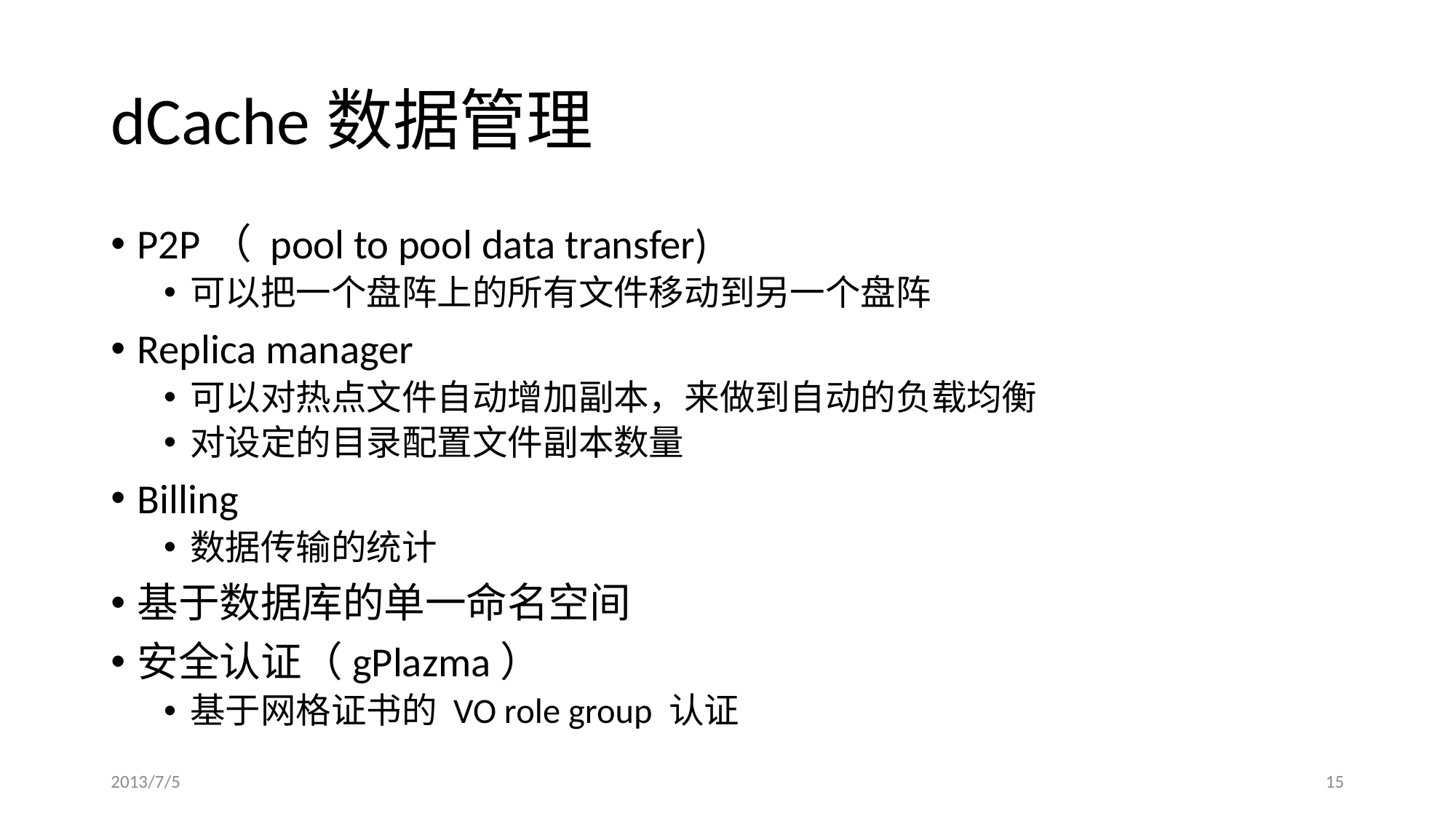

# dCache数据管理
P2P（ pool to pool data transfer)
可以把一个盘阵上的所有文件移动到另一个盘阵
Replica manager
可以对热点文件自动增加副本，来做到自动的负载均衡
对设定的目录配置文件副本数量
Billing
数据传输的统计
基于数据库的单一命名空间
安全认证（gPlazma）
基于网格证书的 VO role group 认证
2013/7/5
15